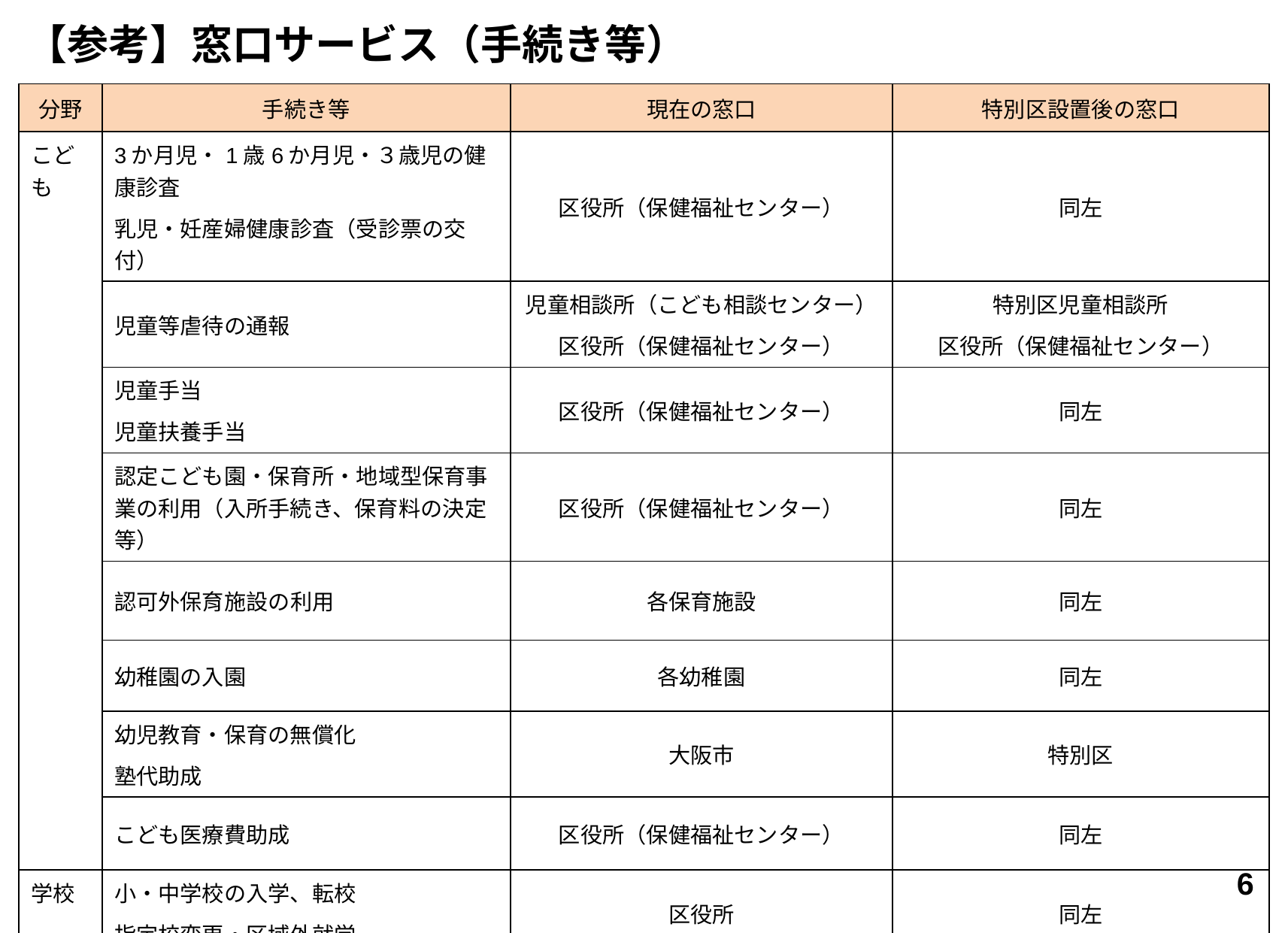

【参考】窓口サービス（手続き等）
| 分野 | 手続き等 | 現在の窓口 | 特別区設置後の窓口 |
| --- | --- | --- | --- |
| こども | 3か月児・1歳6か月児・３歳児の健康診査 乳児・妊産婦健康診査（受診票の交付） | 区役所（保健福祉センター） | 同左 |
|  | 児童等虐待の通報 | 児童相談所（こども相談センター） 区役所（保健福祉センター） | 特別区児童相談所 区役所（保健福祉センター） |
|  | 児童手当 児童扶養手当 | 区役所（保健福祉センター） | 同左 |
|  | 認定こども園・保育所・地域型保育事業の利用（入所手続き、保育料の決定等） | 区役所（保健福祉センター） | 同左 |
|  | 認可外保育施設の利用 | 各保育施設 | 同左 |
|  | 幼稚園の入園 | 各幼稚園 | 同左 |
|  | 幼児教育・保育の無償化 塾代助成 | 大阪市 | 特別区 |
|  | こども医療費助成 | 区役所（保健福祉センター） | 同左 |
| 学校 | 小・中学校の入学、転校 指定校変更・区域外就学 | 区役所 | 同左 |
| こころの健康 | 精神障がい者保健福祉手帳の交付 自立支援医療（精神通院）の申請 | 区役所（保健福祉センター） | 同左 |
6